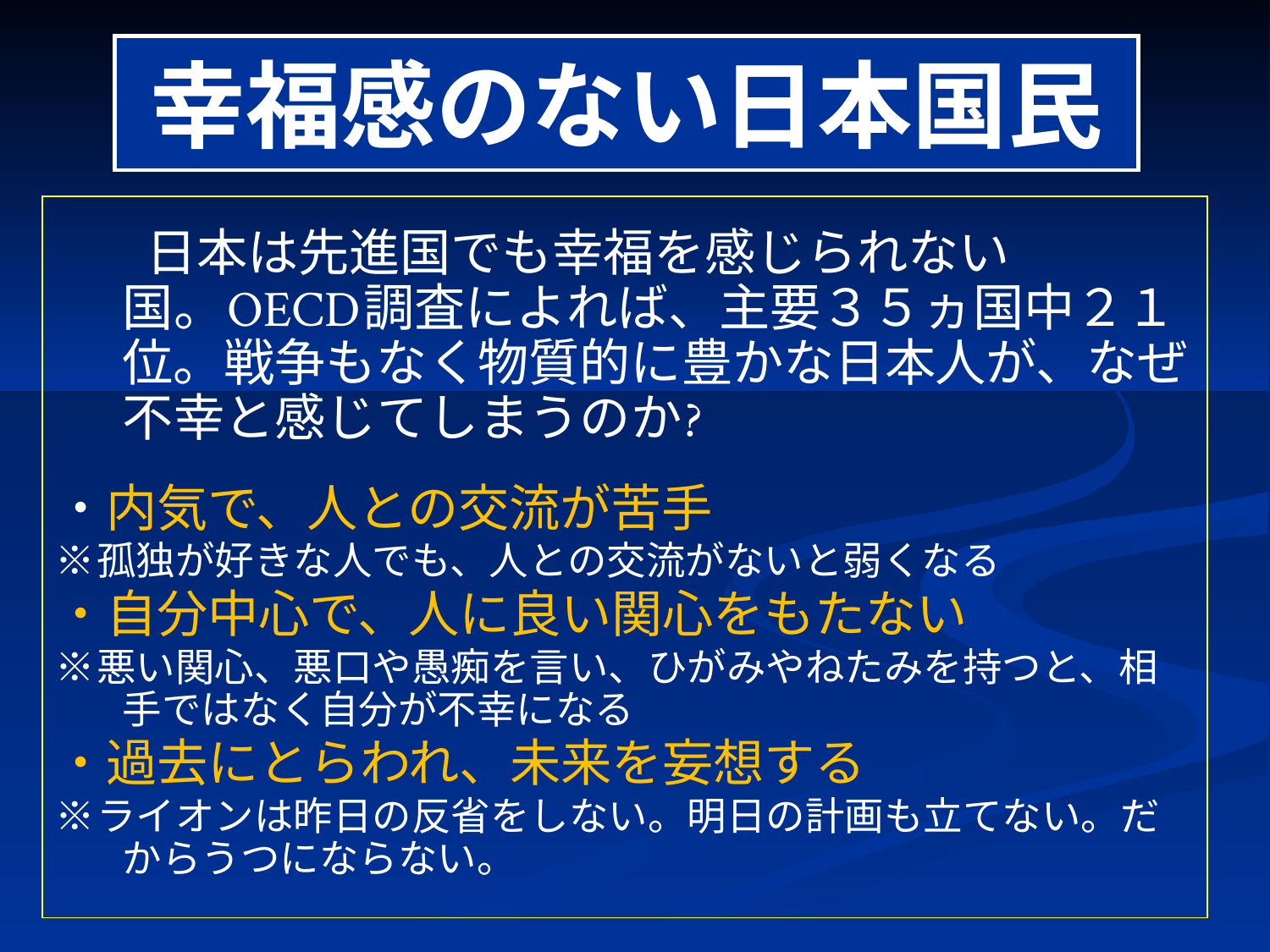

# 幸福感のない日本国民

　　　　　日本は先進国でも幸福を感じられない国。OECD調査によれば、主要３５ヵ国中２１位。戦争もなく物質的に豊かな日本人が、なぜ不幸と感じてしまうのか?

・内気で、人との交流が苦手
※孤独が好きな人でも、人との交流がないと弱くなる
・自分中心で、人に良い関心をもたない
※悪い関心、悪口や愚痴を言い、ひがみやねたみを持つと、相手ではなく自分が不幸になる
・過去にとらわれ、未来を妄想する
※ライオンは昨日の反省をしない。明日の計画も立てない。だからうつにならない。